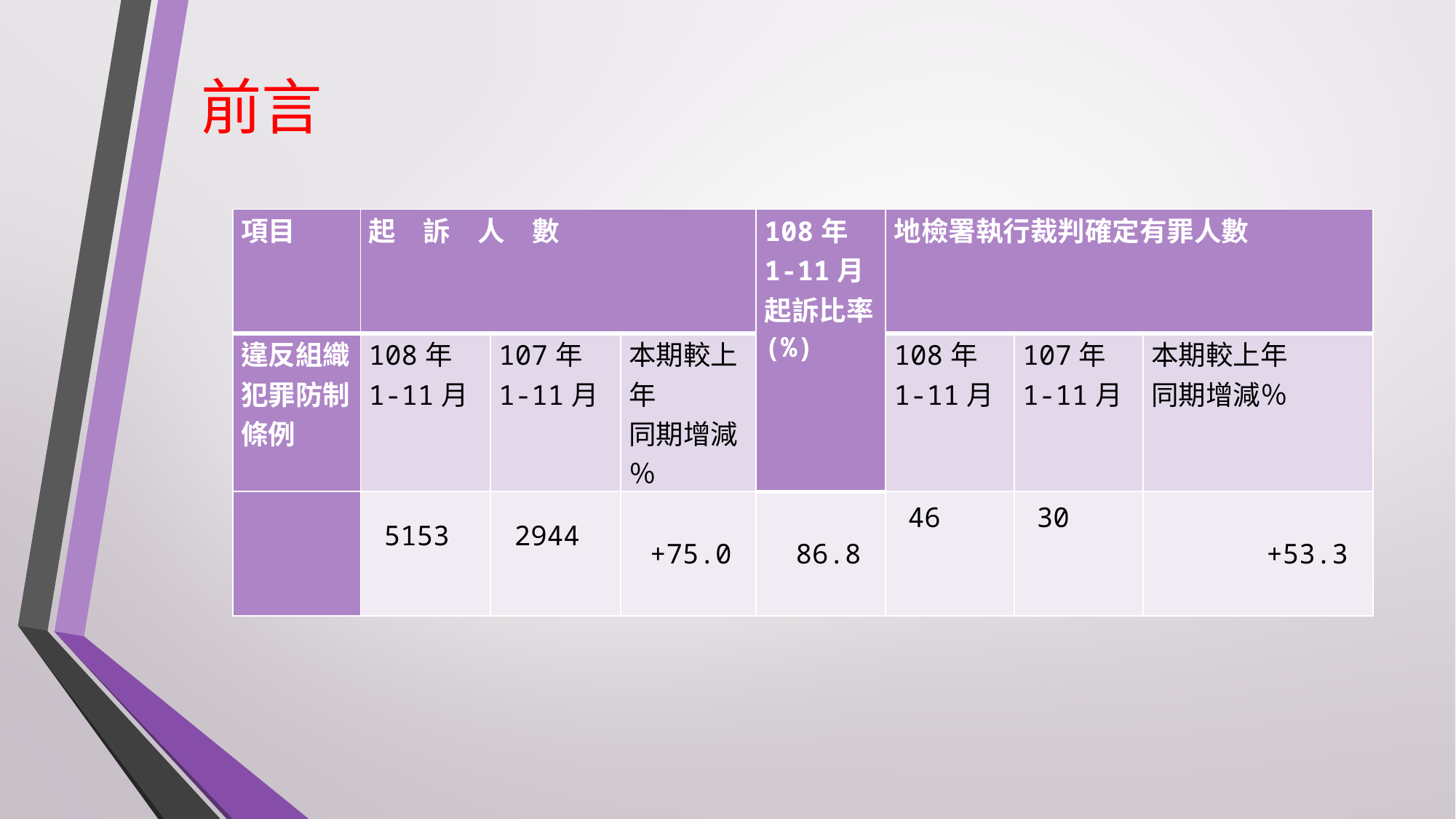

# 前言
| 項目 | 起　訴　人　數 |  |  | 108年1-11月 起訴比率 (%) | 地檢署執行裁判確定有罪人數 |  |  |
| --- | --- | --- | --- | --- | --- | --- | --- |
| 違反組織犯罪防制條例 | 108年1-11月 | 107年1-11月 | 本期較上年 同期增減％ |  | 108年1-11月 | 107年1-11月 | 本期較上年 同期增減％ |
|  | 5153 | 2944 | +75.0 | 86.8 | 46 | 30 | +53.3 |